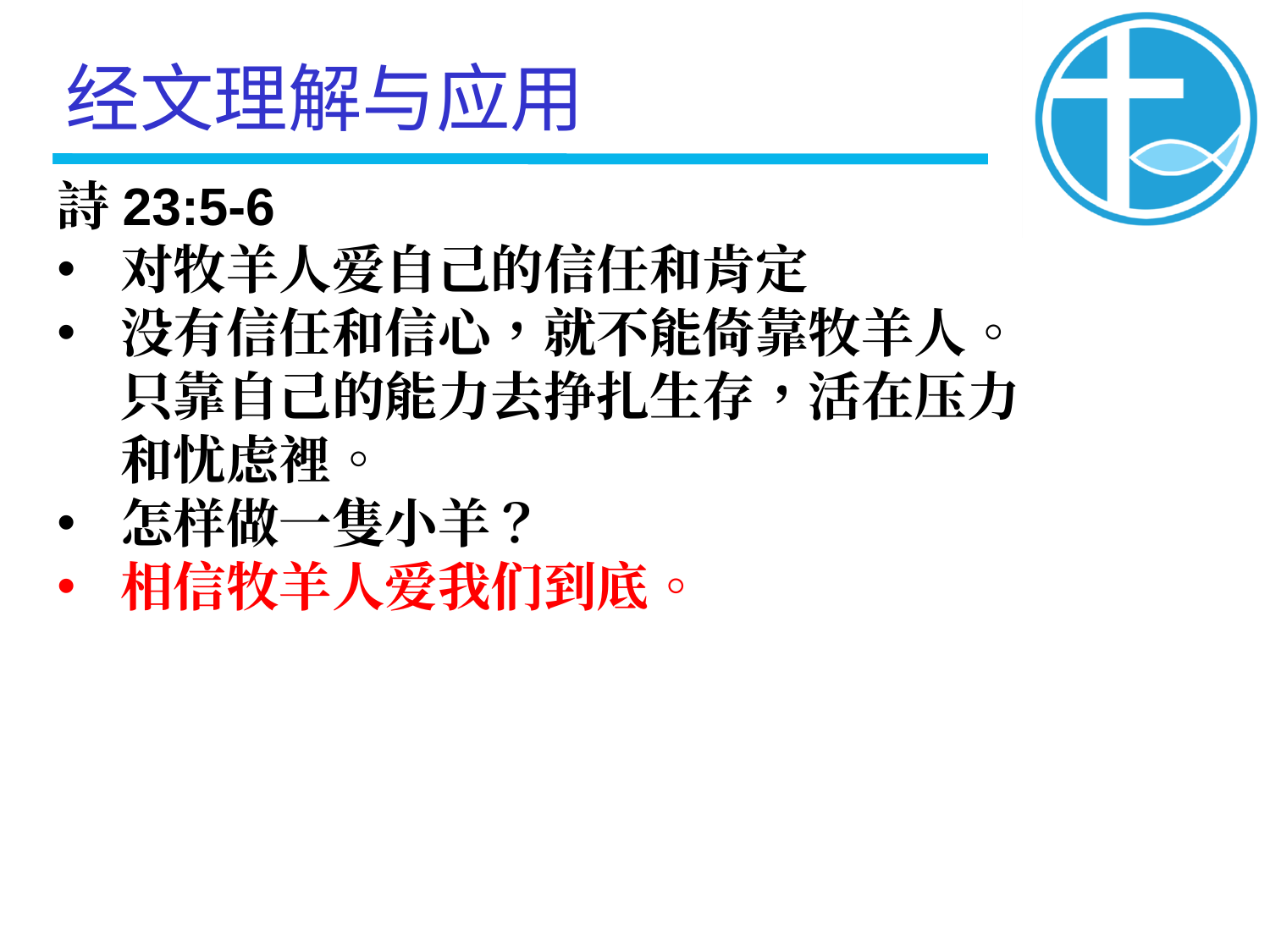

经文理解与应用

詩23:5-6
对牧羊人爱自己的信任和肯定
没有信任和信心，就不能倚靠牧羊人。只靠自己的能力去挣扎生存，活在压力和忧虑裡。
怎样做一隻小羊？
相信牧羊人爱我们到底。